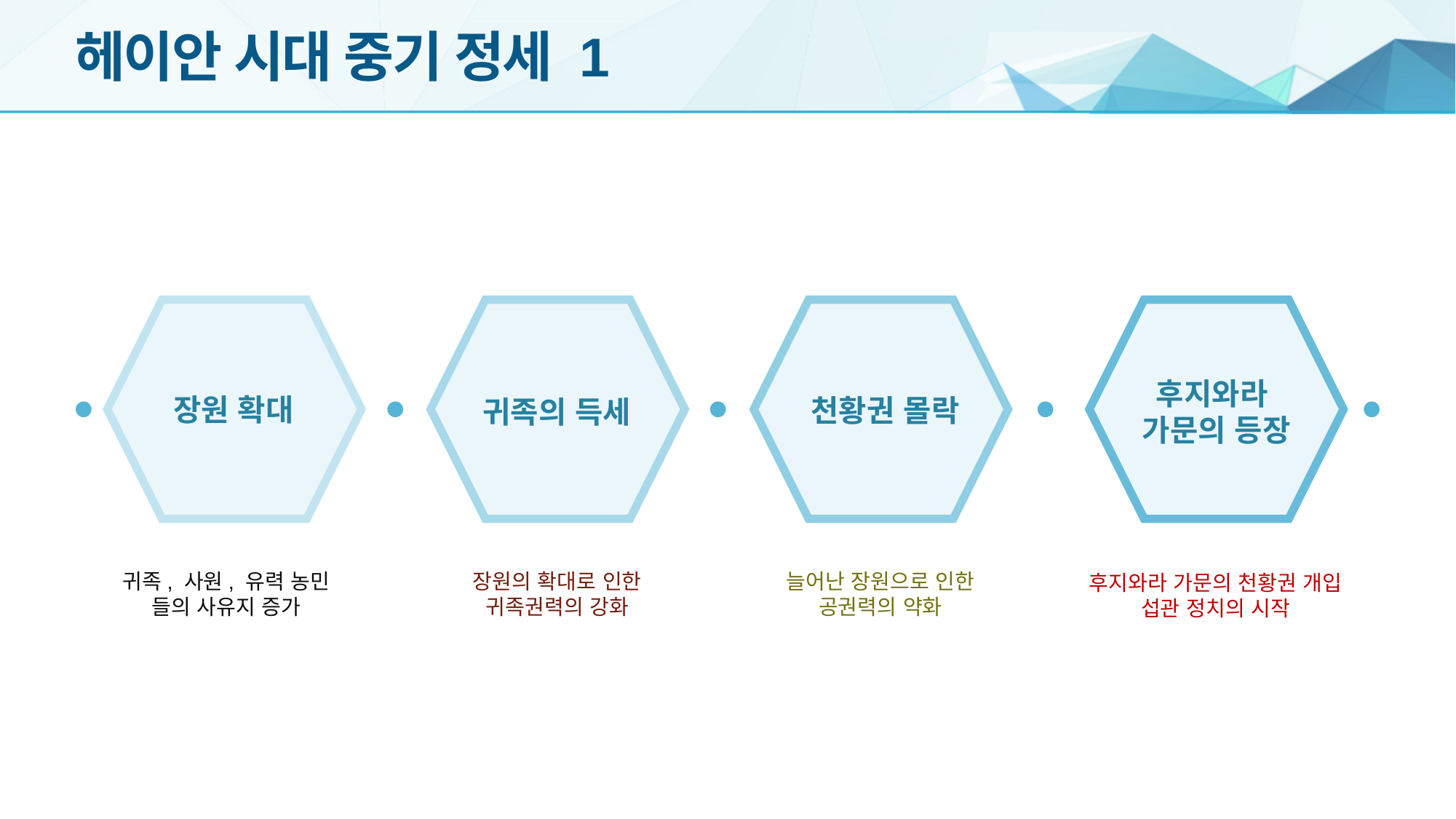

# 헤이안 시대 중기 정세 1

후지와라
가문의 등장
장원 확대
천황권 몰락
귀족의 득세

늘어난 장원으로 인한
공권력의 약화
귀족, 사원, 유력 농민
들의 사유지 증가
장원의 확대로 인한
귀족권력의 강화
후지와라 가문의 천황권 개입
섭관 정치의 시작